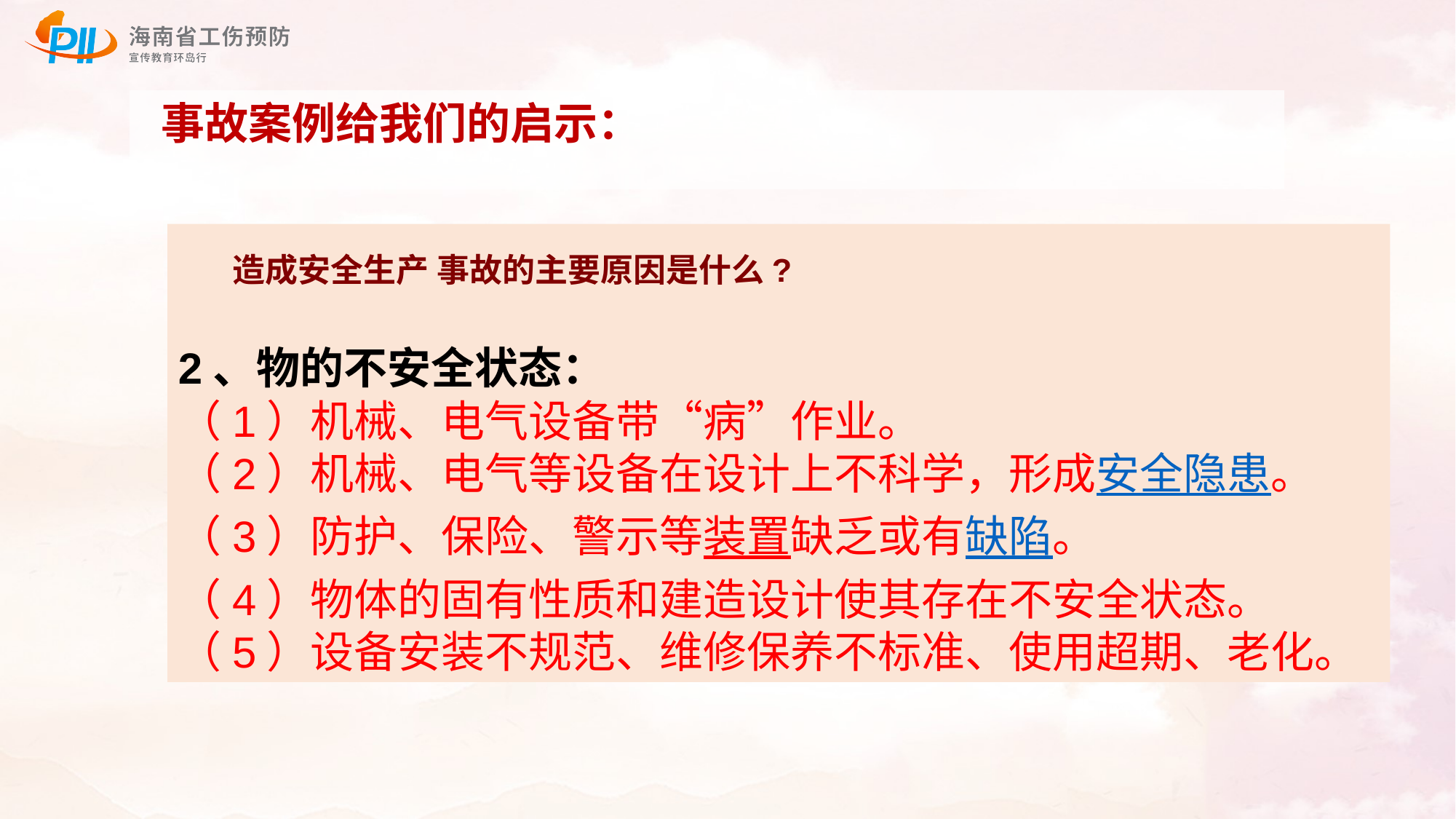

事故案例给我们的启示：

造成安全生产 事故的主要原因是什么?

2、物的不安全状态：
（1）机械、电气设备带“病”作业。
（2）机械、电气等设备在设计上不科学，形成安全隐患。
（3）防护、保险、警示等装置缺乏或有缺陷。
（4）物体的固有性质和建造设计使其存在不安全状态。
（5）设备安装不规范、维修保养不标准、使用超期、老化。